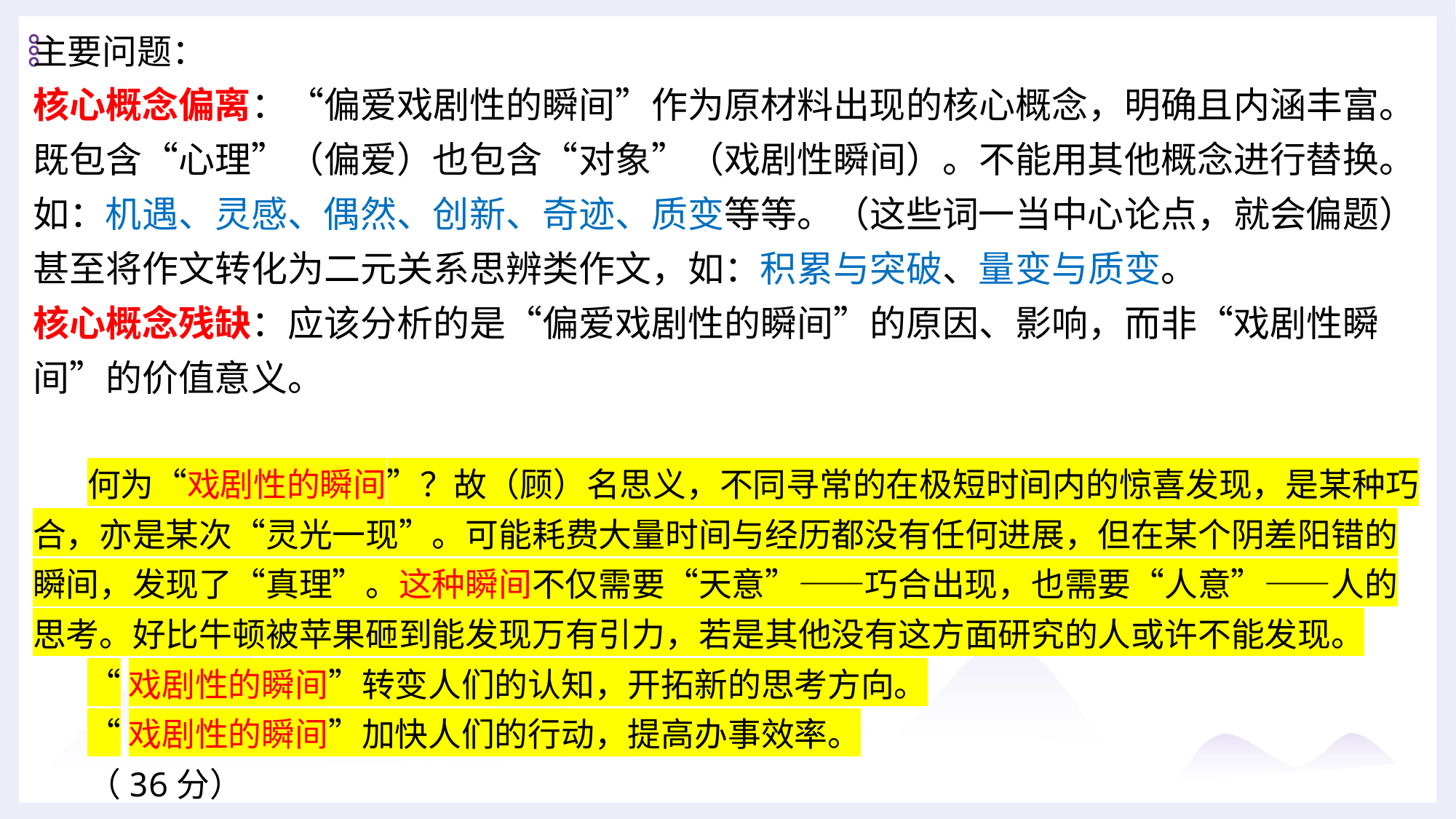

主要问题：
核心概念偏离：“偏爱戏剧性的瞬间”作为原材料出现的核心概念，明确且内涵丰富。既包含“心理”（偏爱）也包含“对象”（戏剧性瞬间）。不能用其他概念进行替换。
如：机遇、灵感、偶然、创新、奇迹、质变等等。（这些词一当中心论点，就会偏题）
甚至将作文转化为二元关系思辨类作文，如：积累与突破、量变与质变。
核心概念残缺：应该分析的是“偏爱戏剧性的瞬间”的原因、影响，而非“戏剧性瞬间”的价值意义。

何为“戏剧性的瞬间”？故（顾）名思义，不同寻常的在极短时间内的惊喜发现，是某种巧合，亦是某次“灵光一现”。可能耗费大量时间与经历都没有任何进展，但在某个阴差阳错的瞬间，发现了“真理”。这种瞬间不仅需要“天意”——巧合出现，也需要“人意”——人的思考。好比牛顿被苹果砸到能发现万有引力，若是其他没有这方面研究的人或许不能发现。
“戏剧性的瞬间”转变人们的认知，开拓新的思考方向。
“戏剧性的瞬间”加快人们的行动，提高办事效率。
（36分）